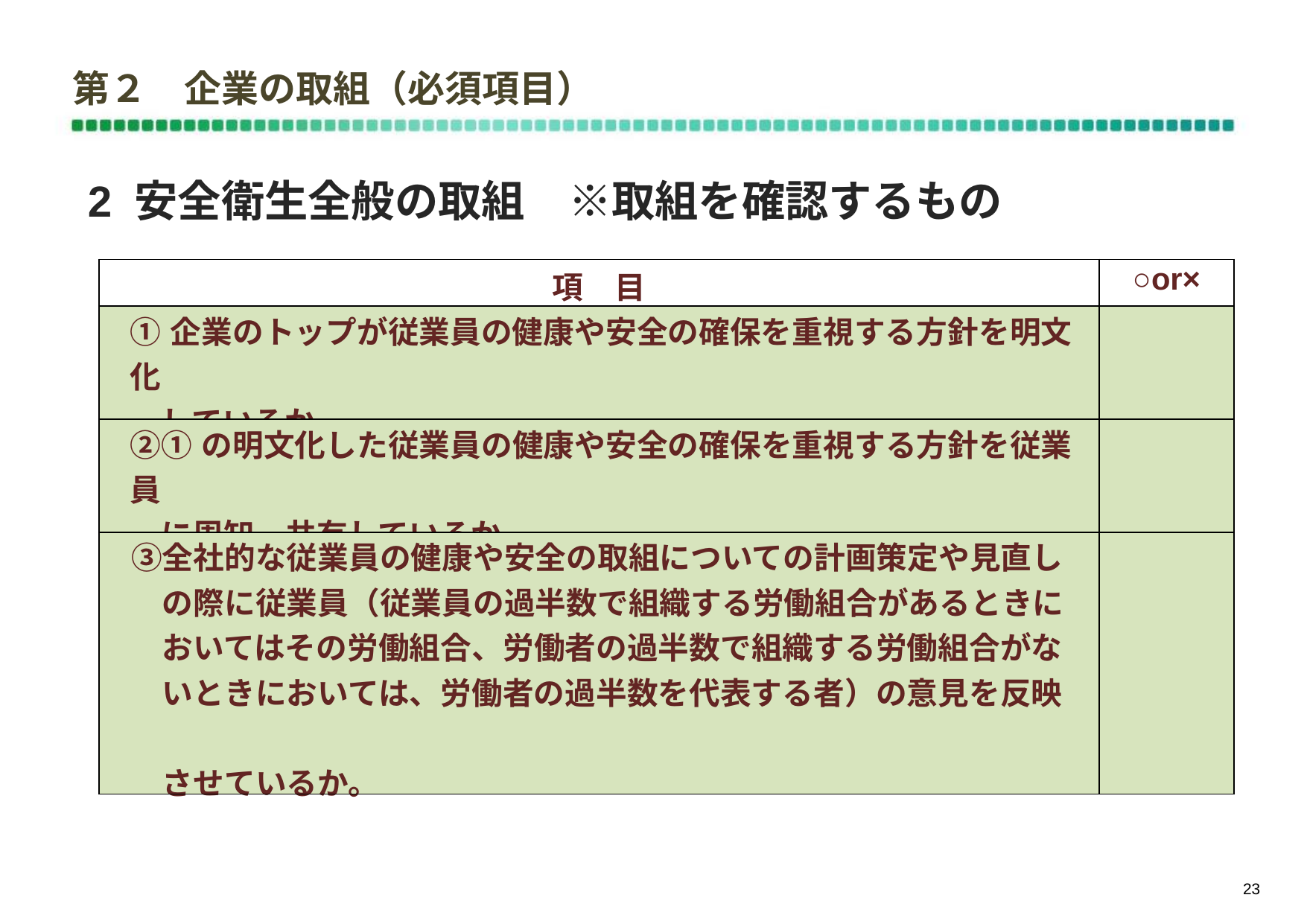

# 第２　企業の取組（必須項目）
2 安全衛生全般の取組　※取組を確認するもの

| 項　目 | ○or× |
| --- | --- |
| ①企業のトップが従業員の健康や安全の確保を重視する方針を明文化 　しているか |  |
| ②①の明文化した従業員の健康や安全の確保を重視する方針を従業員 　に周知、共有しているか |  |
| ③全社的な従業員の健康や安全の取組についての計画策定や見直し 　　の際に従業員（従業員の過半数で組織する労働組合があるときに 　　おいてはその労働組合、労働者の過半数で組織する労働組合がな 　　いときにおいては、労働者の過半数を代表する者）の意見を反映　 　　させているか。 |  |
23